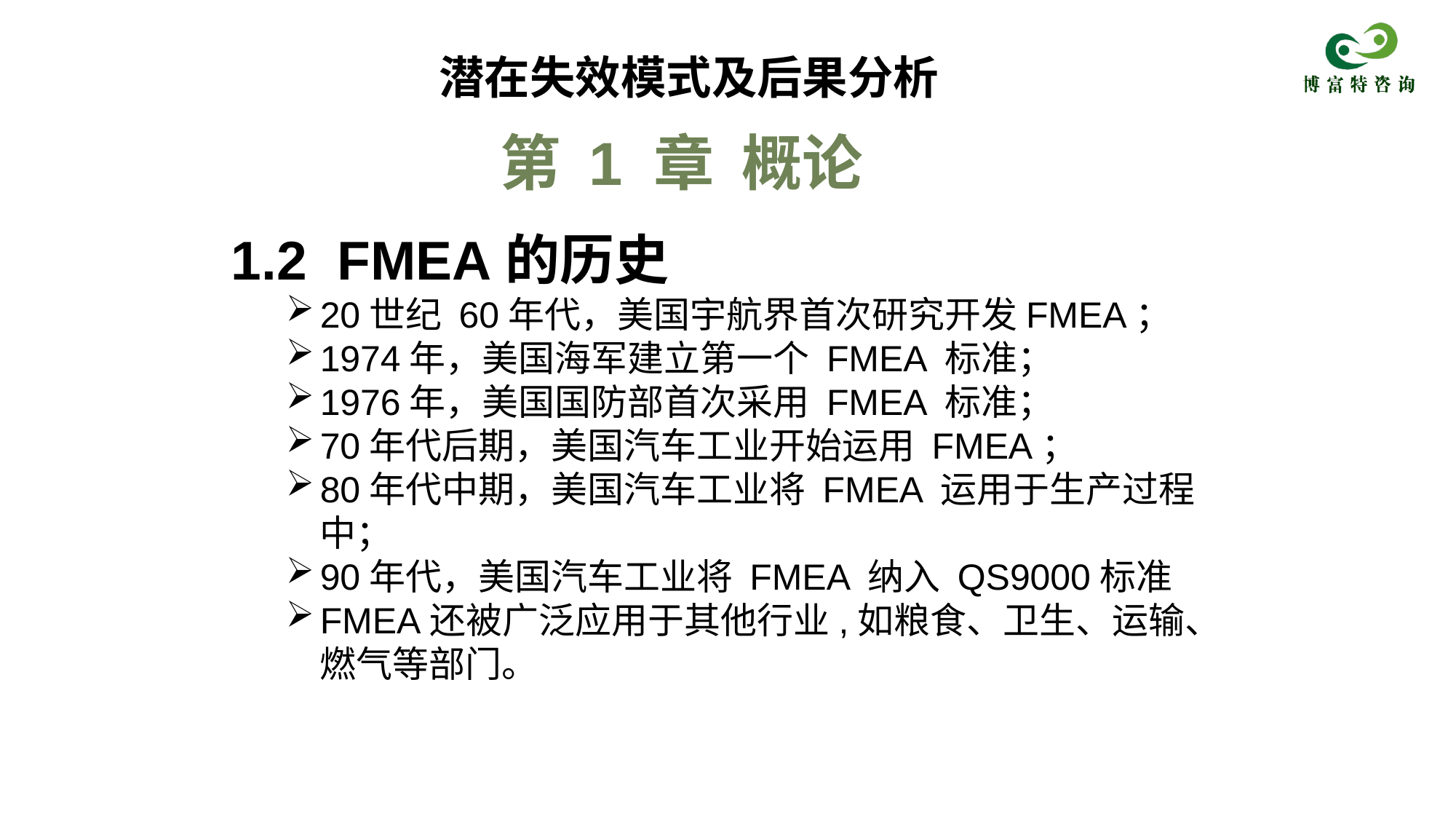

潜在失效模式及后果分析
# 第 1 章  概论
1.2  FMEA的历史
20世纪 60年代，美国宇航界首次研究开发FMEA；
1974年，美国海军建立第一个 FMEA 标准；
1976年，美国国防部首次采用 FMEA 标准；
70年代后期，美国汽车工业开始运用 FMEA；
80年代中期，美国汽车工业将 FMEA 运用于生产过程中；
90年代，美国汽车工业将 FMEA 纳入 QS9000标准
FMEA还被广泛应用于其他行业,如粮食、卫生、运输、燃气等部门。
10